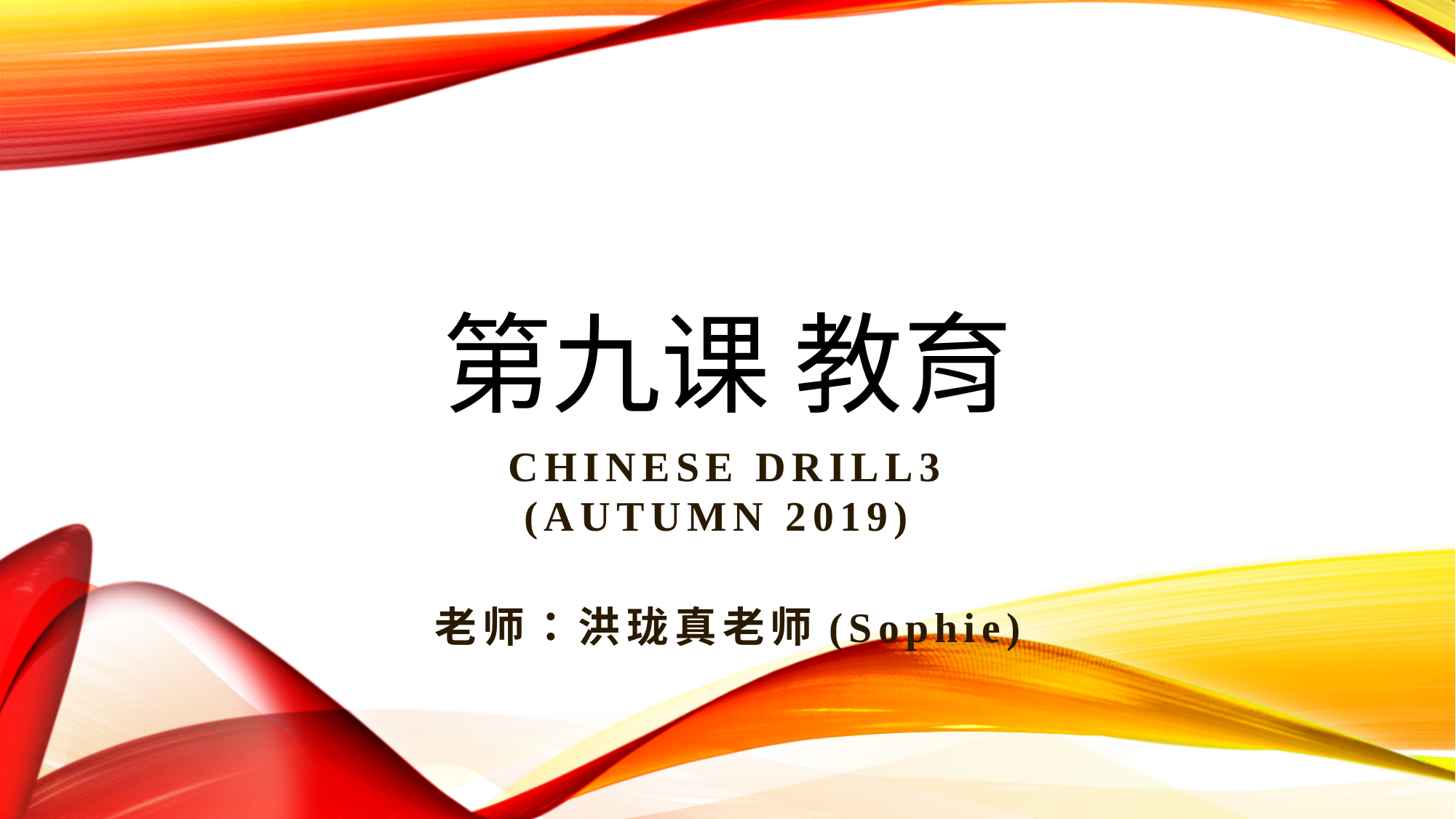

# 第九课 教育
Chinese Drill3
(Autumn 2019)
老师：洪珑真老师(Sophie)